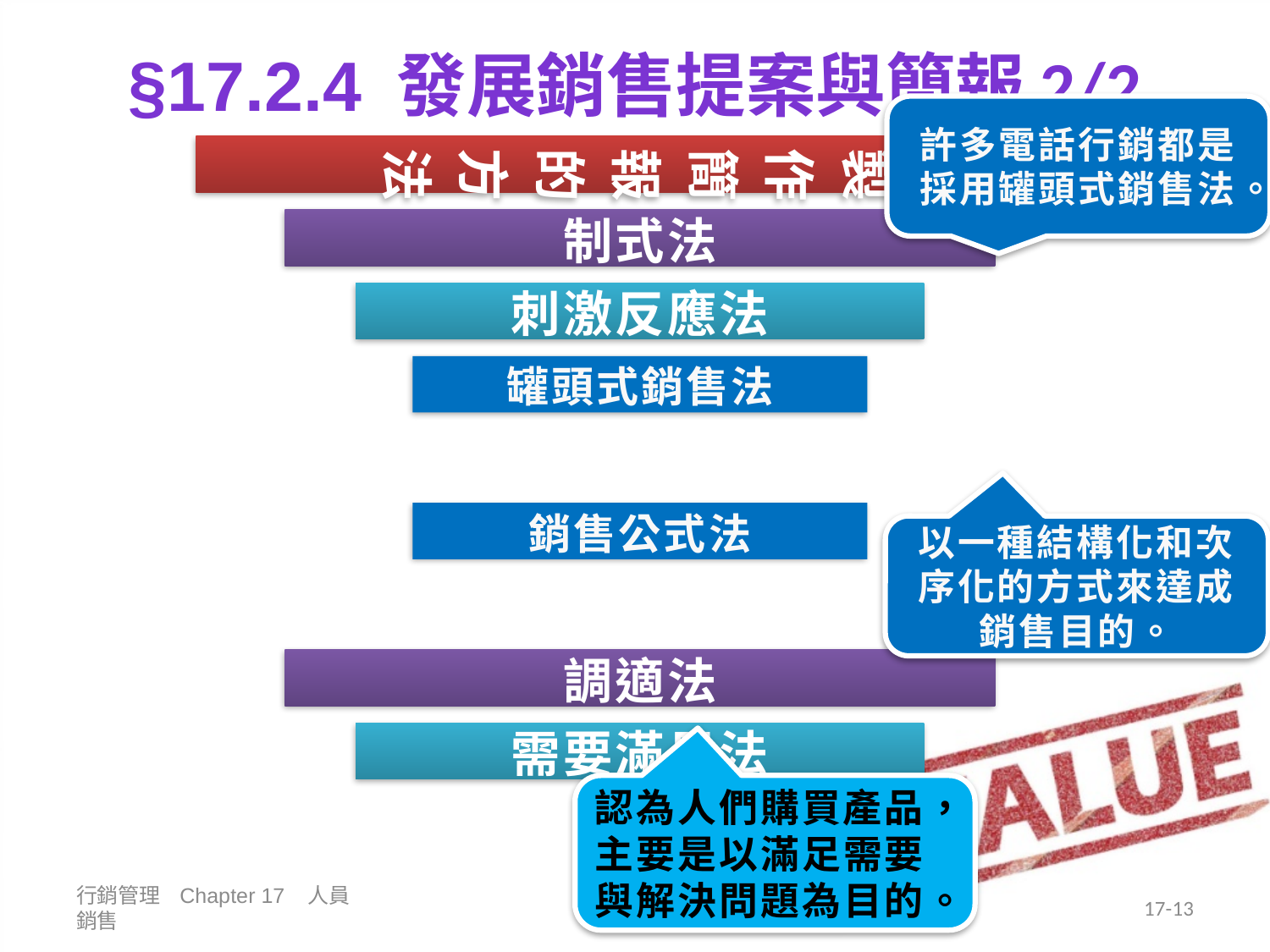

# §17.2.4 發展銷售提案與簡報2/2
許多電話行銷都是採用罐頭式銷售法。
製作簡報的方法
制式法
調適法
刺激反應法
需要滿足法
銷售公式法
罐頭式銷售法
以一種結構化和次序化的方式來達成銷售目的。
認為人們購買產品，主要是以滿足需要與解決問題為目的。
行銷管理   Chapter 17   人員銷售
17-13